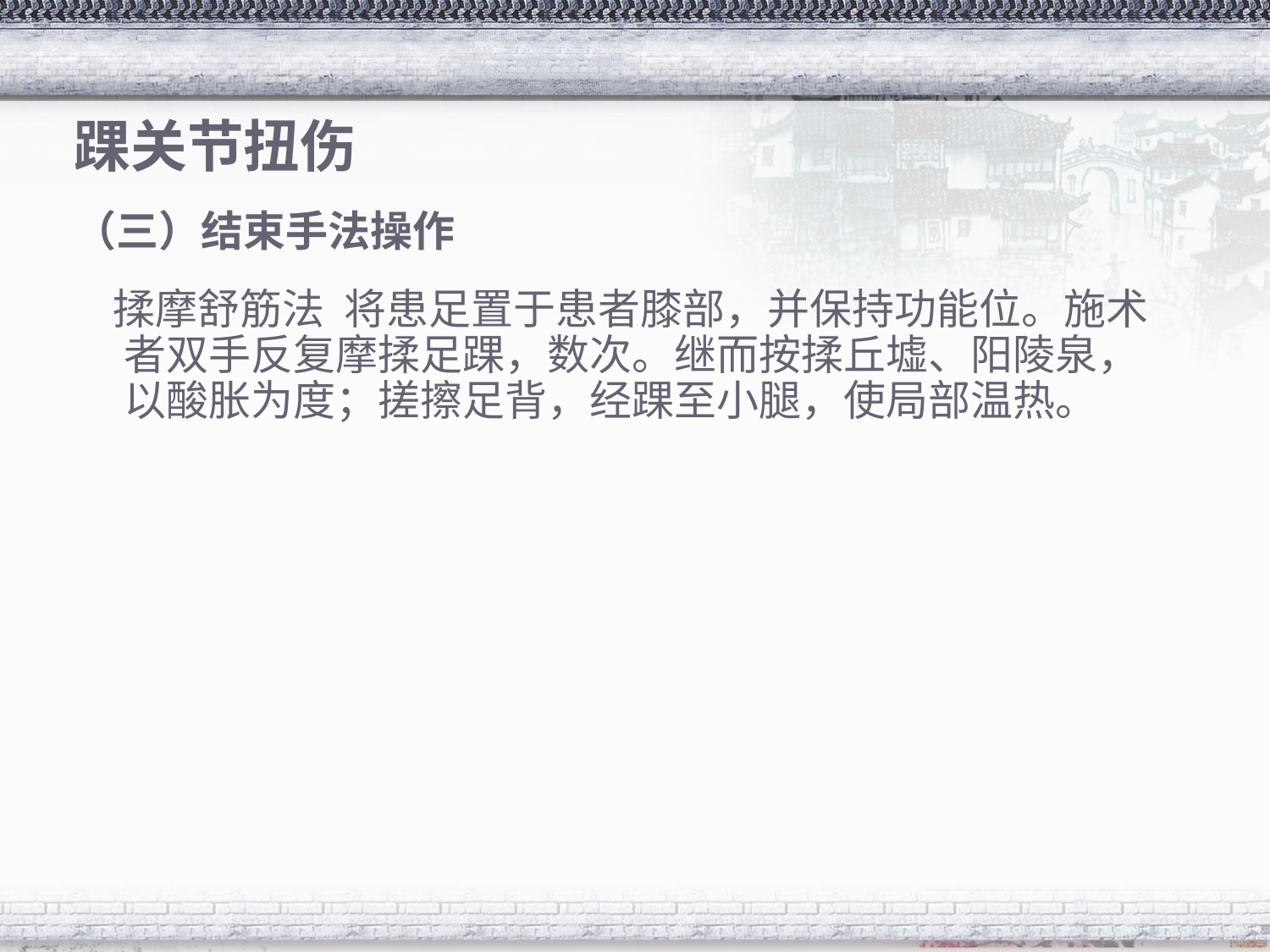

# 踝关节扭伤
（三）结束手法操作
   揉摩舒筋法  将患足置于患者膝部，并保持功能位。施术者双手反复摩揉足踝，数次。继而按揉丘墟、阳陵泉，以酸胀为度；搓擦足背，经踝至小腿，使局部温热。